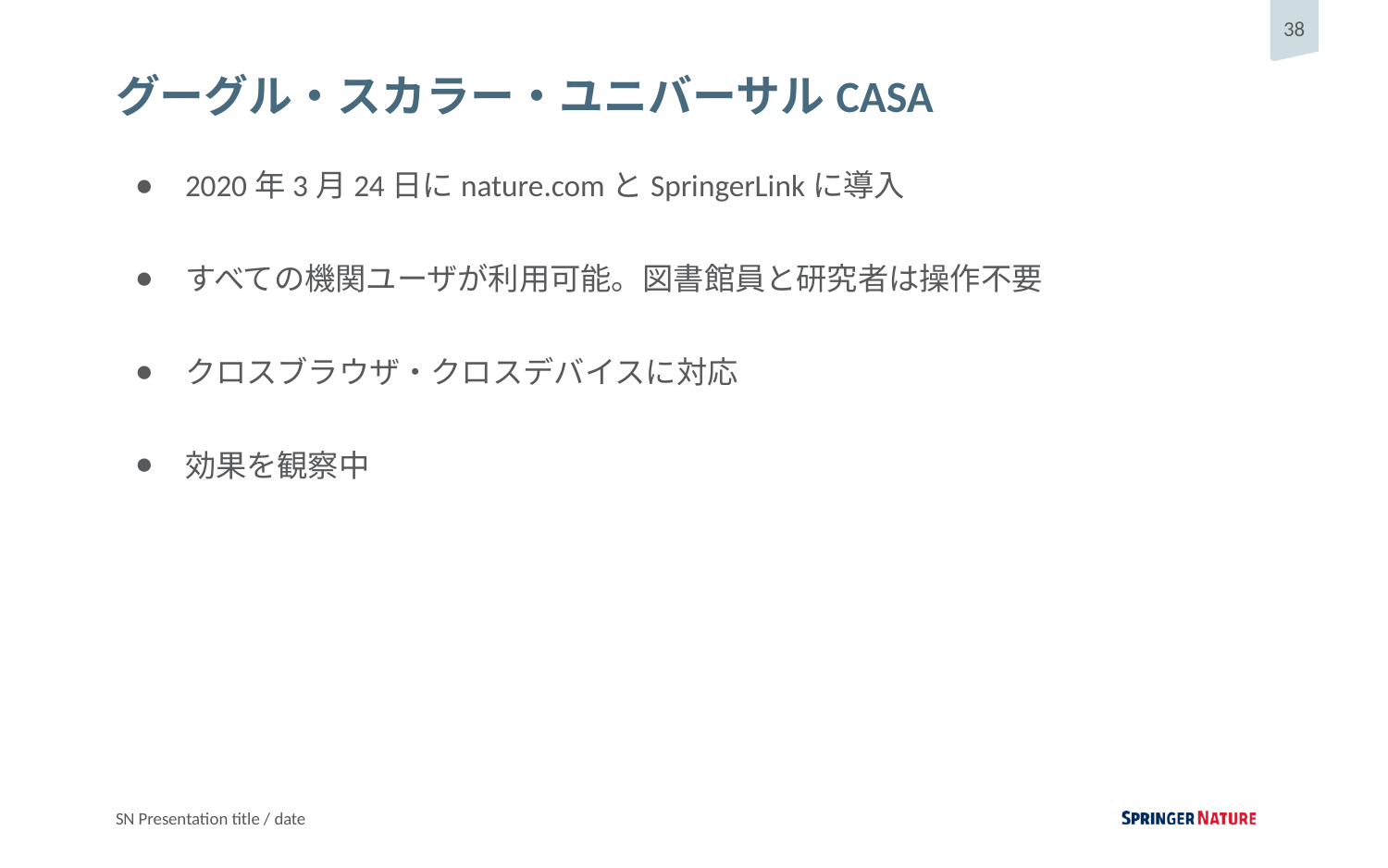

# グーグル・スカラー・ユニバーサルCASA
2020年3月24日にnature.comとSpringerLinkに導入

すべての機関ユーザが利用可能。図書館員と研究者は操作不要

クロスブラウザ・クロスデバイスに対応

効果を観察中